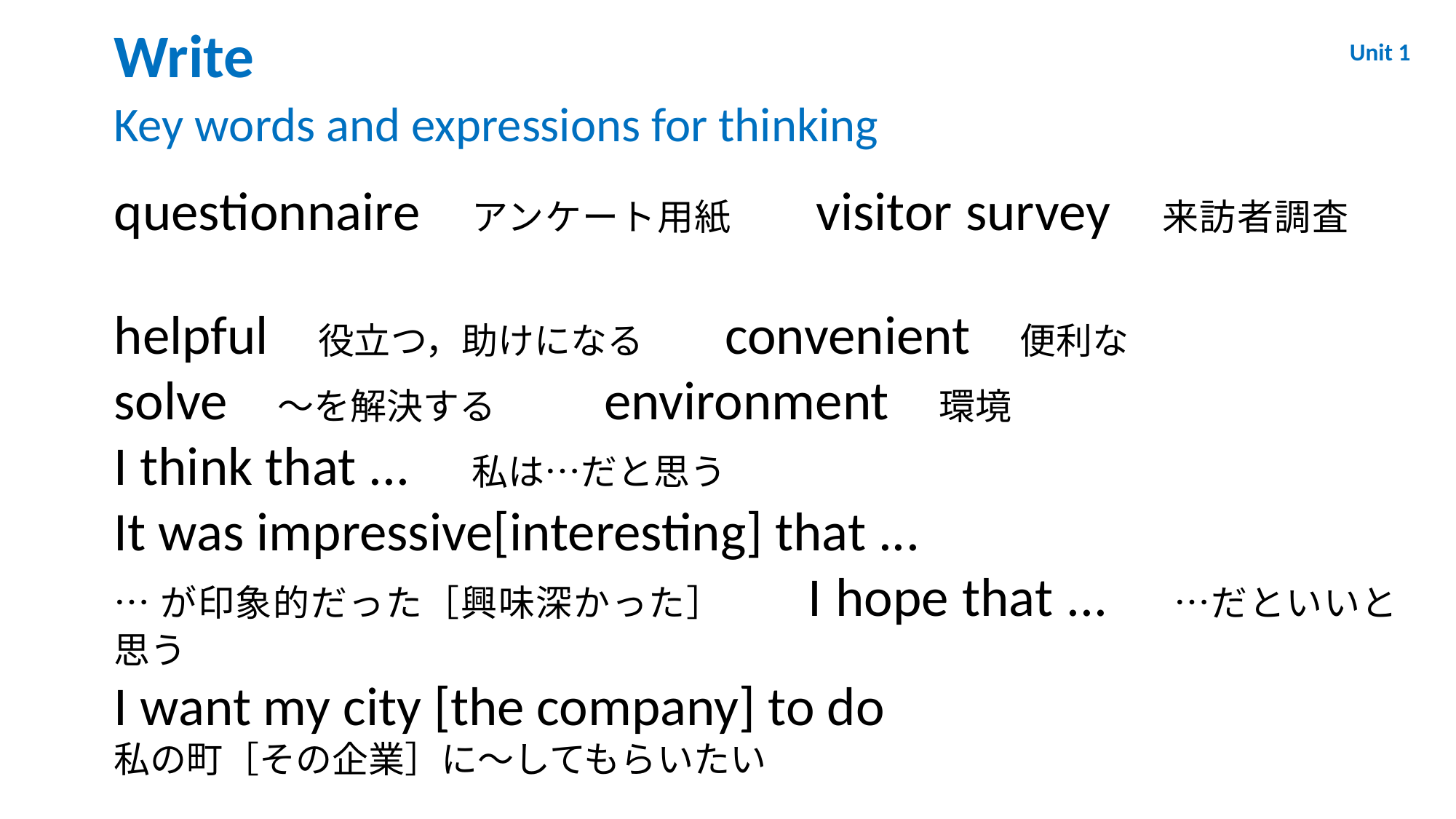

Unit 1
Write
Key words and expressions for thinking
questionnaire　アンケート用紙　　visitor survey　来訪者調査
helpful　役立つ，助けになる　　convenient　便利な
solve　～を解決する　　environment　環境
I think that ... 　私は…だと思う
It was impressive[interesting] that ...
…が印象的だった［興味深かった］　　I hope that ... 　…だといいと思う
I want my city [the company] to do
私の町［その企業］に～してもらいたい